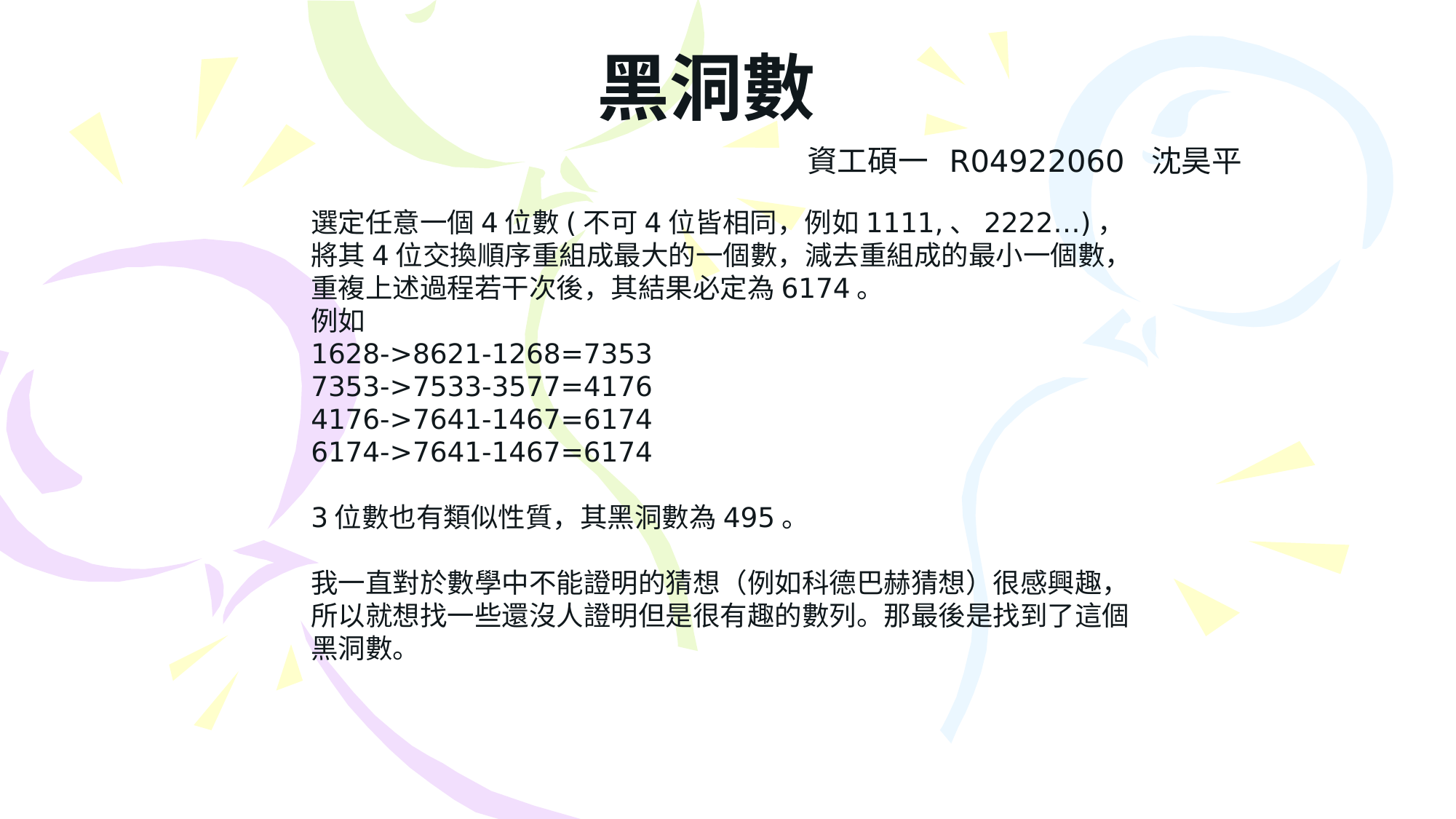

黑洞數
資工碩一  R04922060  沈昊平
選定任意一個4位數(不可4位皆相同，例如1111,、2222…)，
將其4位交換順序重組成最大的一個數，減去重組成的最小一個數，
重複上述過程若干次後，其結果必定為6174。
例如
1628->8621-1268=7353
7353->7533-3577=4176
4176->7641-1467=6174
6174->7641-1467=6174

3位數也有類似性質，其黑洞數為495。

我一直對於數學中不能證明的猜想（例如科德巴赫猜想）很感興趣，所以就想找一些還沒人證明但是很有趣的數列。那最後是找到了這個黑洞數。